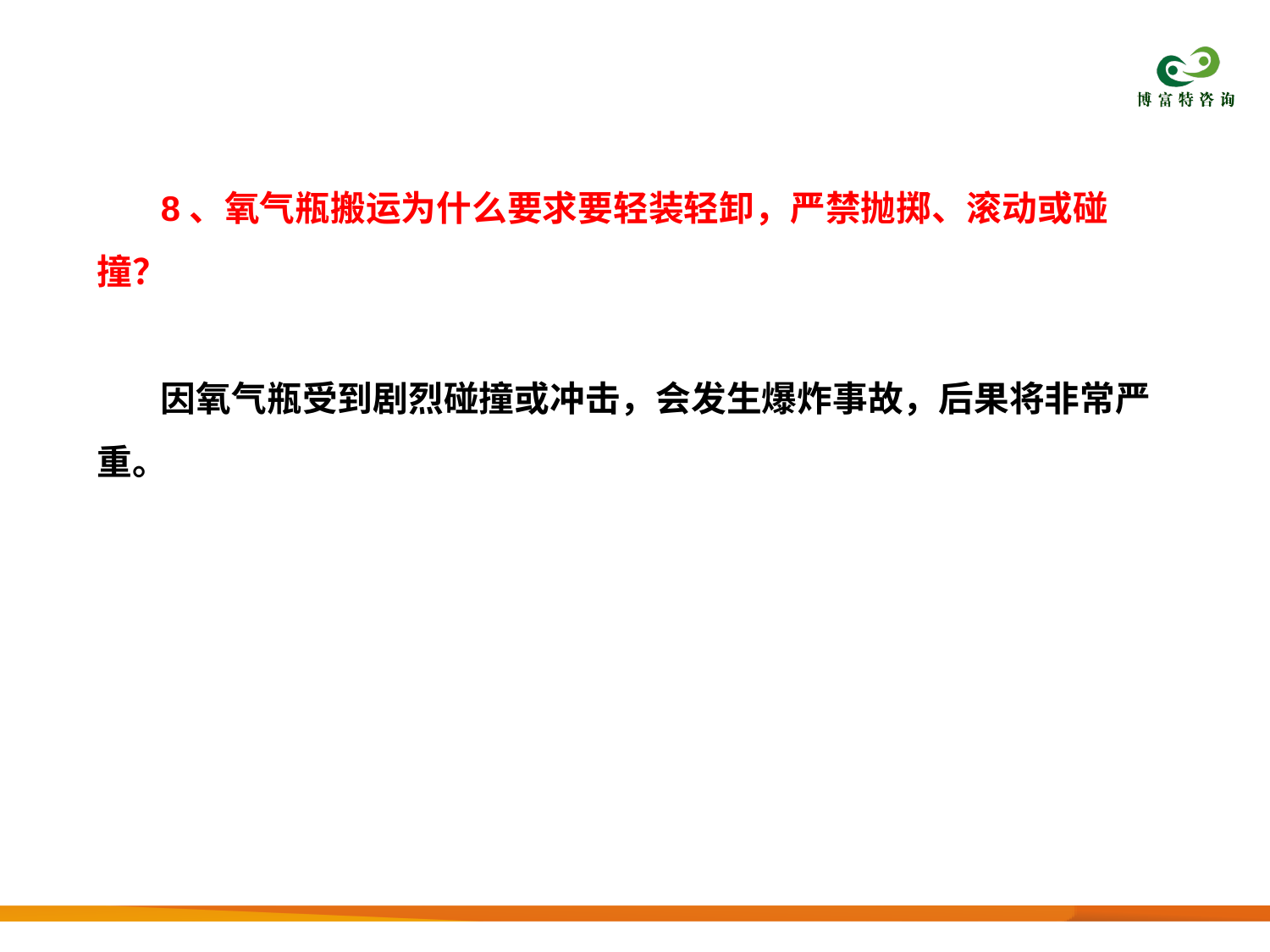

8、氧气瓶搬运为什么要求要轻装轻卸，严禁抛掷、滚动或碰撞？

因氧气瓶受到剧烈碰撞或冲击，会发生爆炸事故，后果将非常严重。